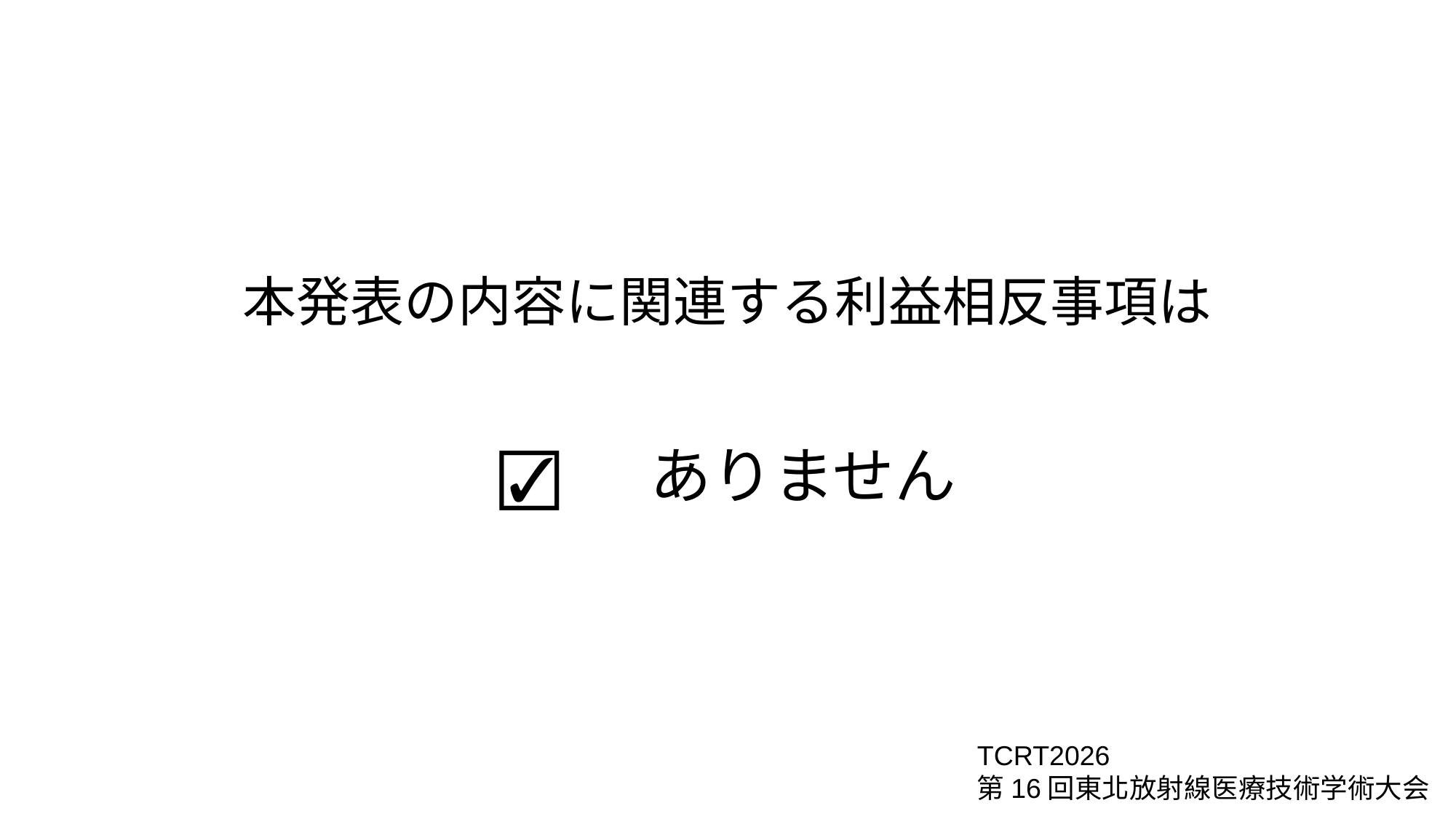

本発表の内容に関連する利益相反事項は
☑ 　ありません
TCRT2026
第16回東北放射線医療技術学術大会